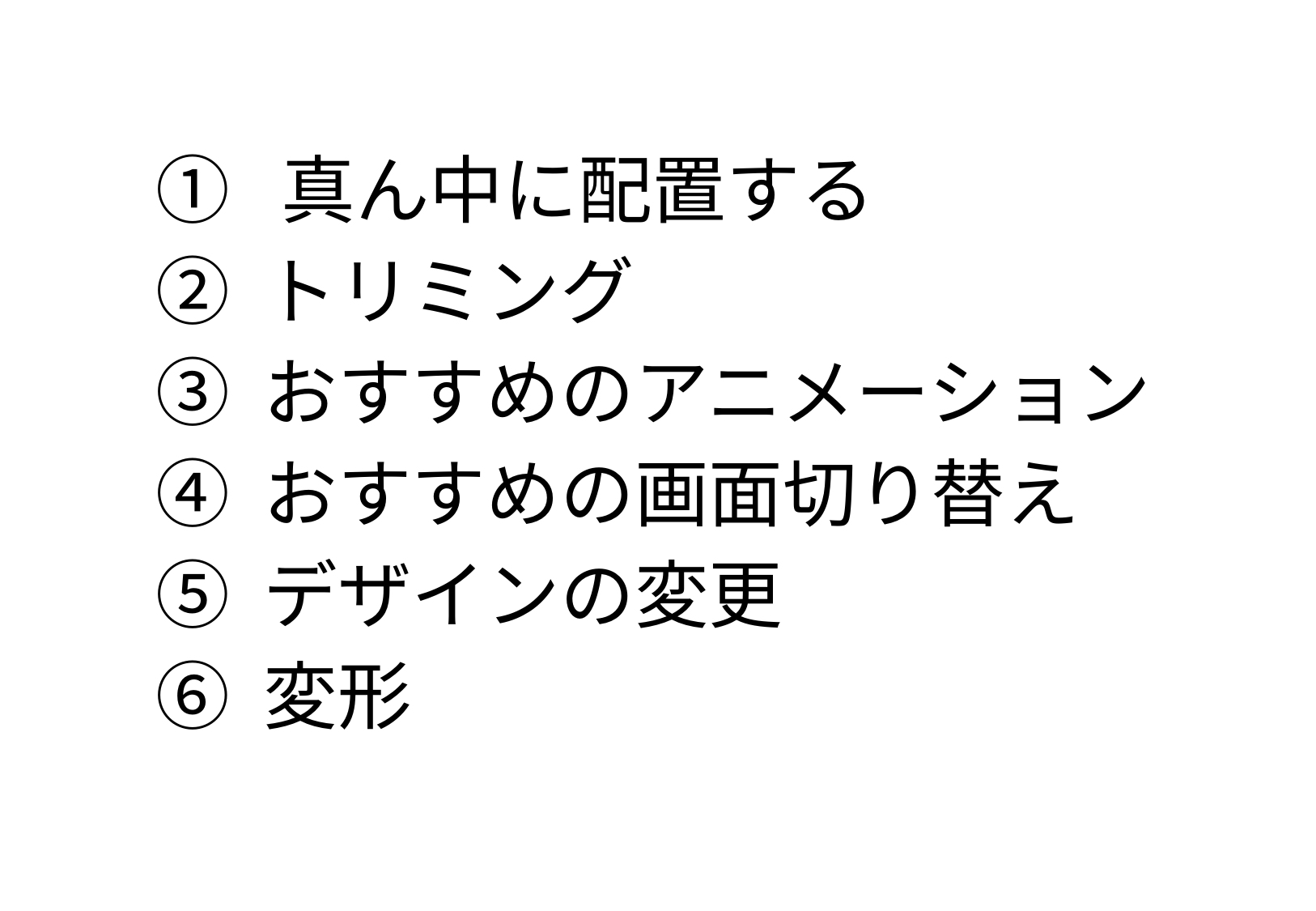

# ①  真ん中に配置する ②  トリミング ③  おすすめのアニメーション ④  おすすめの画面切り替え ⑤  デザインの変更 ⑥  変形